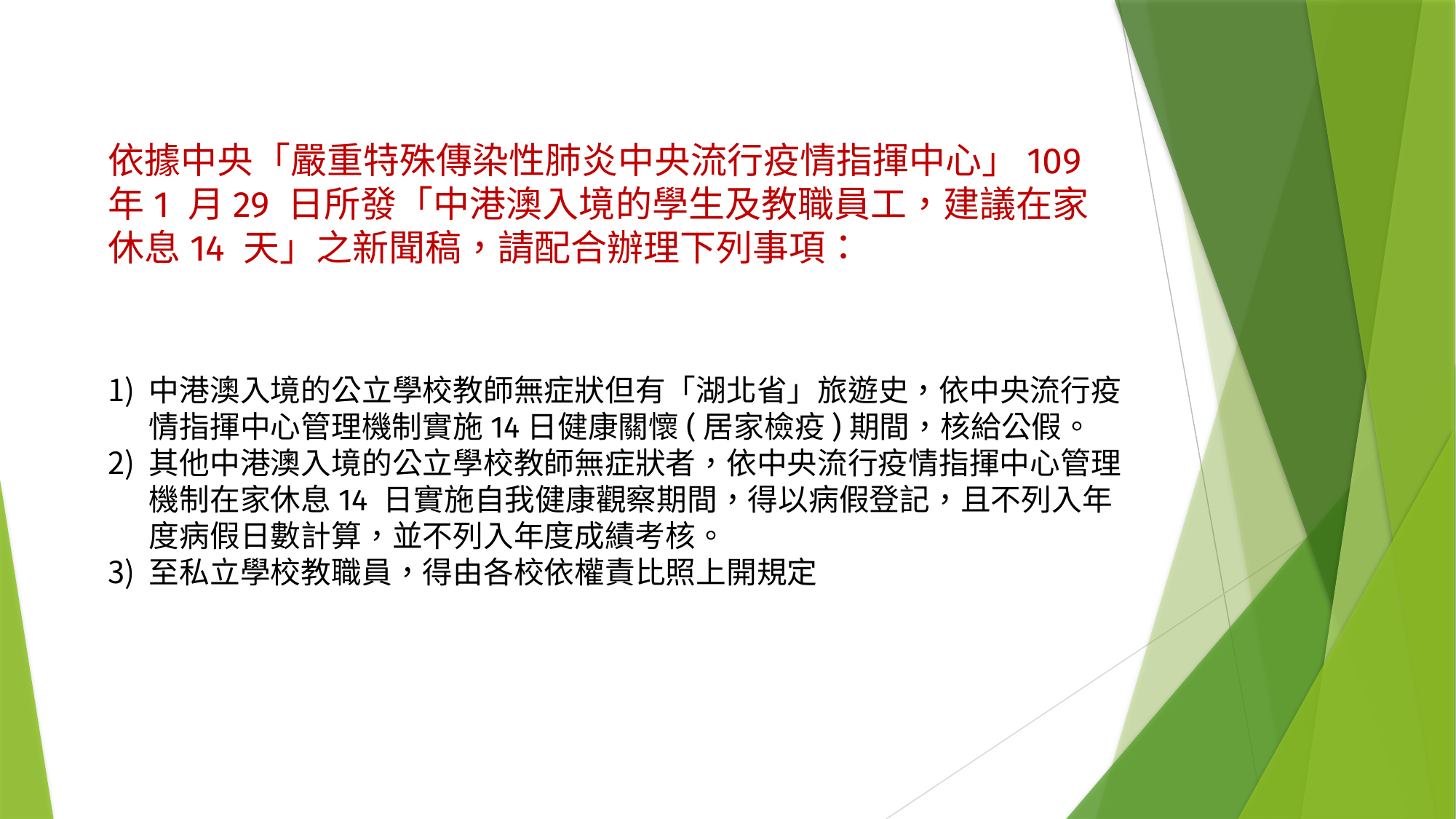

# 依據中央「嚴重特殊傳染性肺炎中央流行疫情指揮中心」109 年1 月29 日所發「中港澳入境的學生及教職員工，建議在家休息14 天」之新聞稿，請配合辦理下列事項：
中港澳入境的公立學校教師無症狀但有「湖北省」旅遊史，依中央流行疫情指揮中心管理機制實施14日健康關懷(居家檢疫)期間，核給公假。
其他中港澳入境的公立學校教師無症狀者，依中央流行疫情指揮中心管理機制在家休息14 日實施自我健康觀察期間，得以病假登記，且不列入年度病假日數計算，並不列入年度成績考核。
至私立學校教職員，得由各校依權責比照上開規定